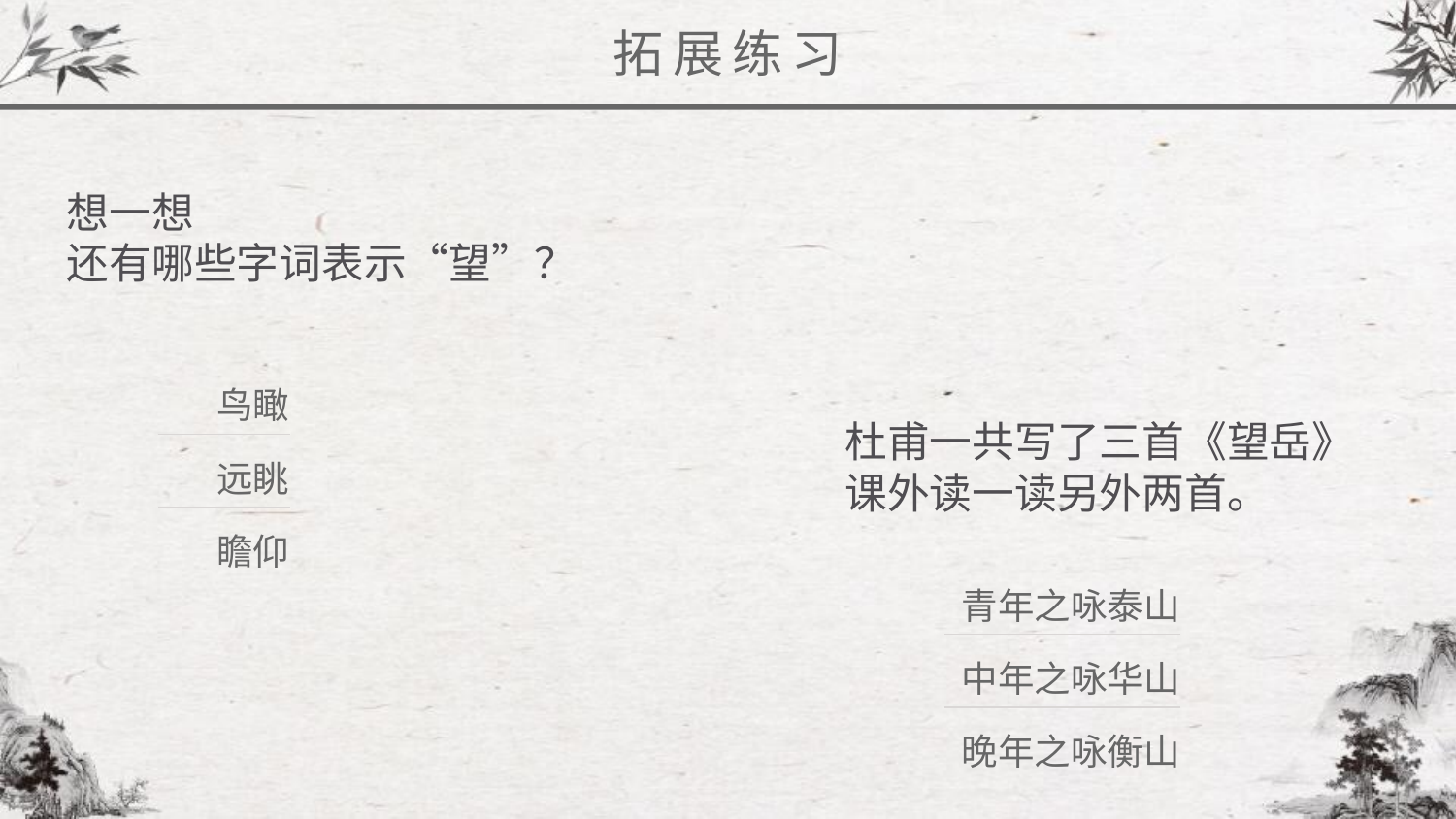

拓展练习

想一想
还有哪些字词表示“望”？
鸟瞰
远眺
瞻仰
杜甫一共写了三首《望岳》
课外读一读另外两首。
青年之咏泰山
中年之咏华山
晚年之咏衡山